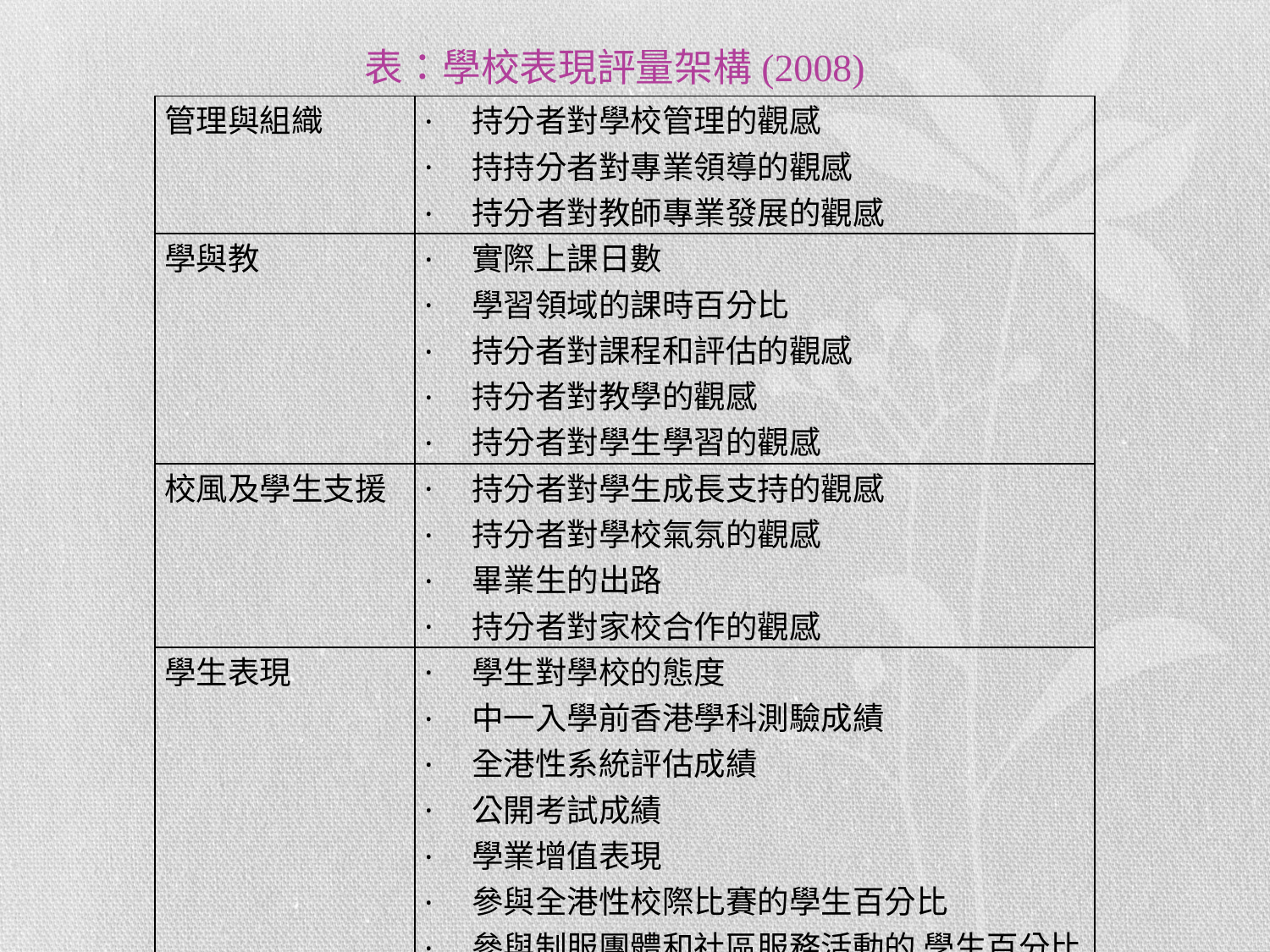

表：學校表現評量架構(2008)
| 管理與組織 | 持分者對學校管理的觀感 持持分者對專業領導的觀感 持分者對教師專業發展的觀感 |
| --- | --- |
| 學與教 | 實際上課日數 學習領域的課時百分比 持分者對課程和評估的觀感 持分者對教學的觀感 持分者對學生學習的觀感 |
| 校風及學生支援 | 持分者對學生成長支持的觀感 持分者對學校氣氛的觀感 畢業生的出路 持分者對家校合作的觀感 |
| 學生表現 | 學生對學校的態度 中一入學前香港學科測驗成績 全港性系統評估成績 公開考試成績 學業增值表現 參與全港性校際比賽的學生百分比 參與制服團體和社區服務活動的 學生百分比 學生出席率 處於可接受體重範圍的學生百分比 |